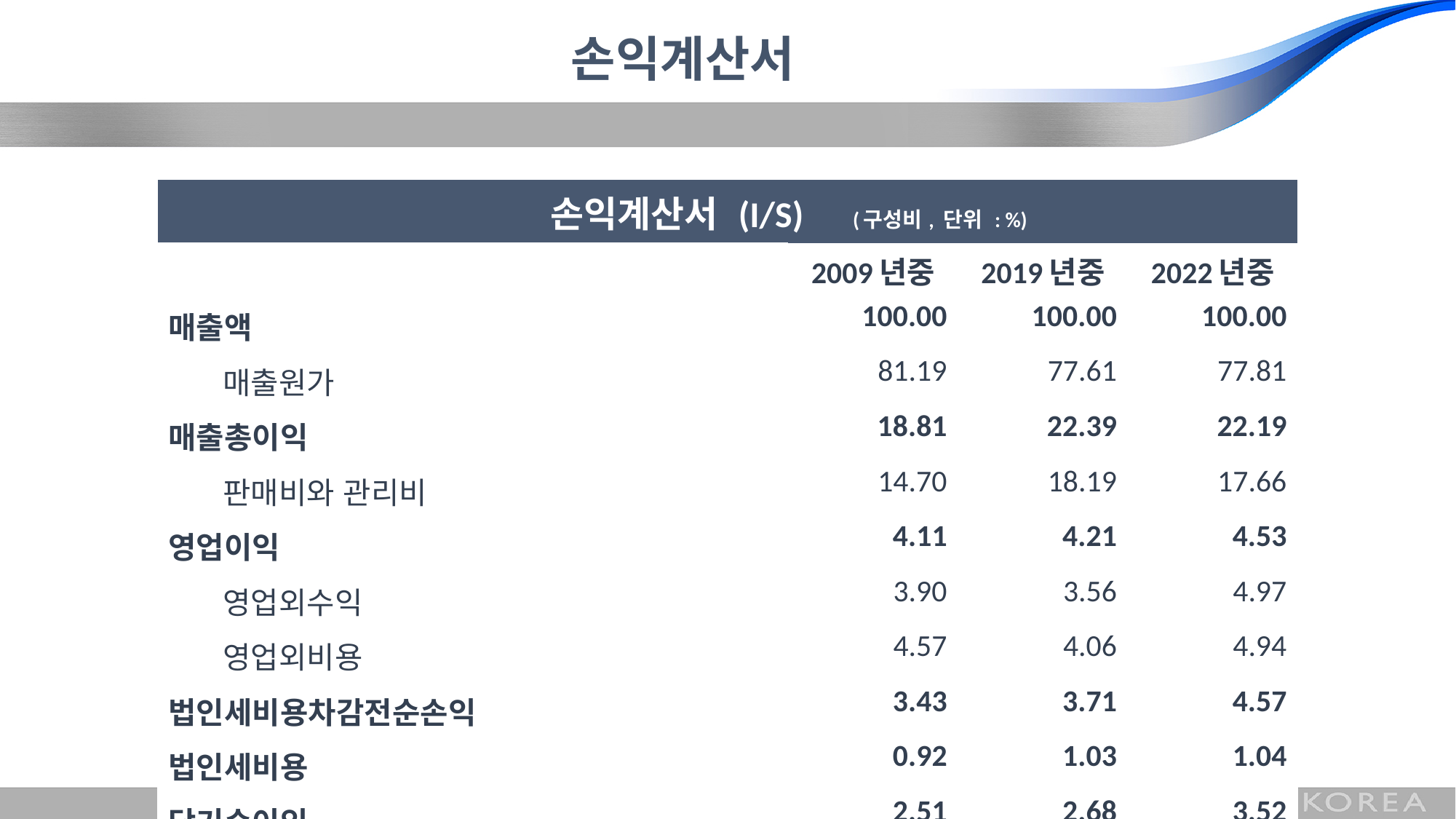

# 손익계산서
| 손익계산서 (I/S) (구성비, 단위 : %) |  |  |  |
| --- | --- | --- | --- |
|  | 2009년중 | 2019년중 | 2022년중 |
| 매출액 | 100.00 | 100.00 | 100.00 |
| 매출원가 | 81.19 | 77.61 | 77.81 |
| 매출총이익 | 18.81 | 22.39 | 22.19 |
| 판매비와 관리비 | 14.70 | 18.19 | 17.66 |
| 영업이익 | 4.11 | 4.21 | 4.53 |
| 영업외수익 | 3.90 | 3.56 | 4.97 |
| 영업외비용 | 4.57 | 4.06 | 4.94 |
| 법인세비용차감전순손익 | 3.43 | 3.71 | 4.57 |
| 법인세비용 | 0.92 | 1.03 | 1.04 |
| 당기순이익 | 2.51 | 2.68 | 3.52 |